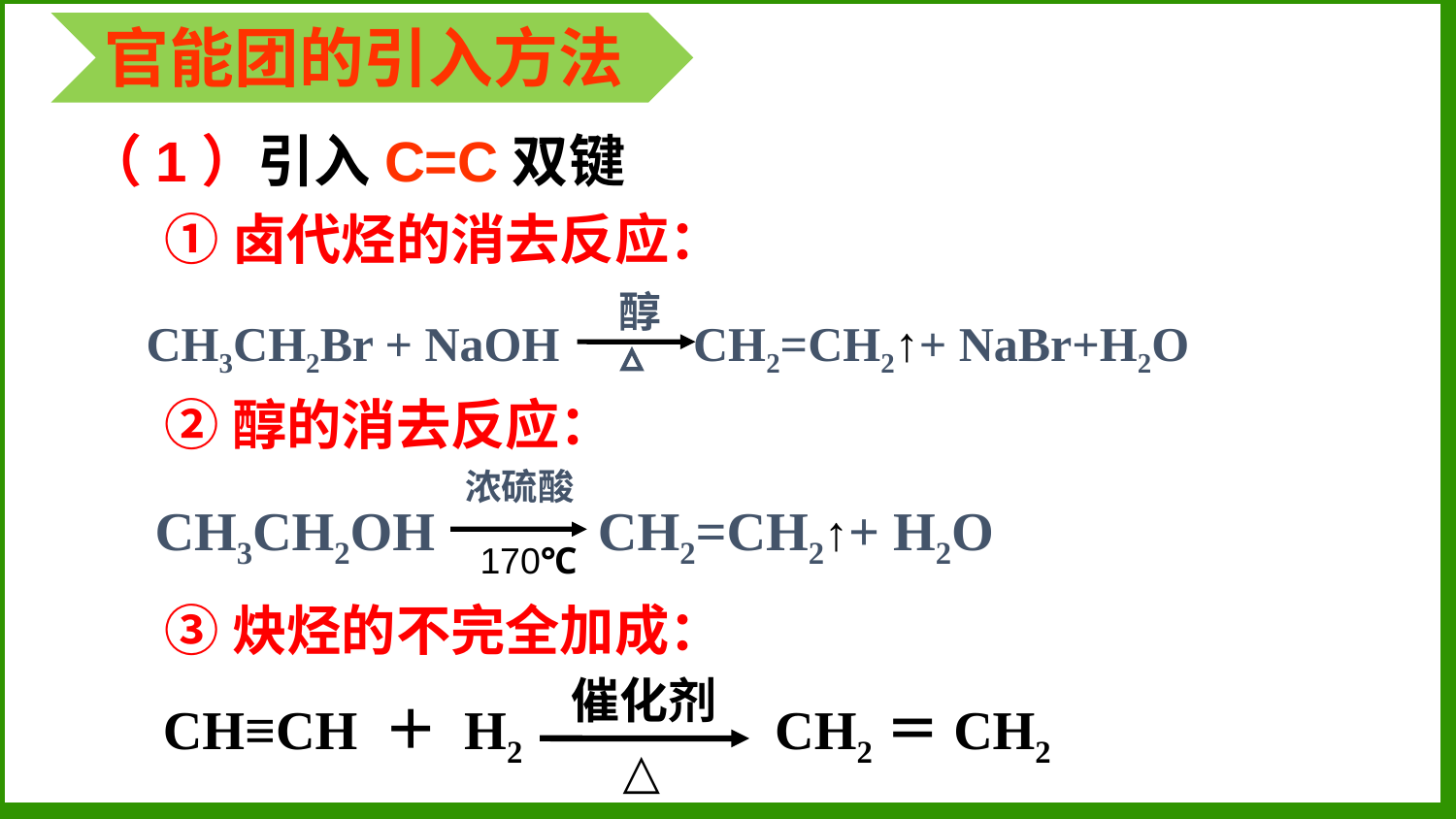

官能团的引入方法

（1）引入C=C双键
①卤代烃的消去反应：
醇

CH3CH2Br + NaOH           CH2=CH2↑+ NaBr+H2O
教材分析
②醇的消去反应：
课程分析
学情分析
内容分析

教学重点
教学目标
教学难点

浓硫酸
        CH3CH2OH            CH2=CH2↑+ H2O

170℃
③炔烃的不完全加成：
催化剂
CH≡CH ＋ H2                   CH2＝CH2
△